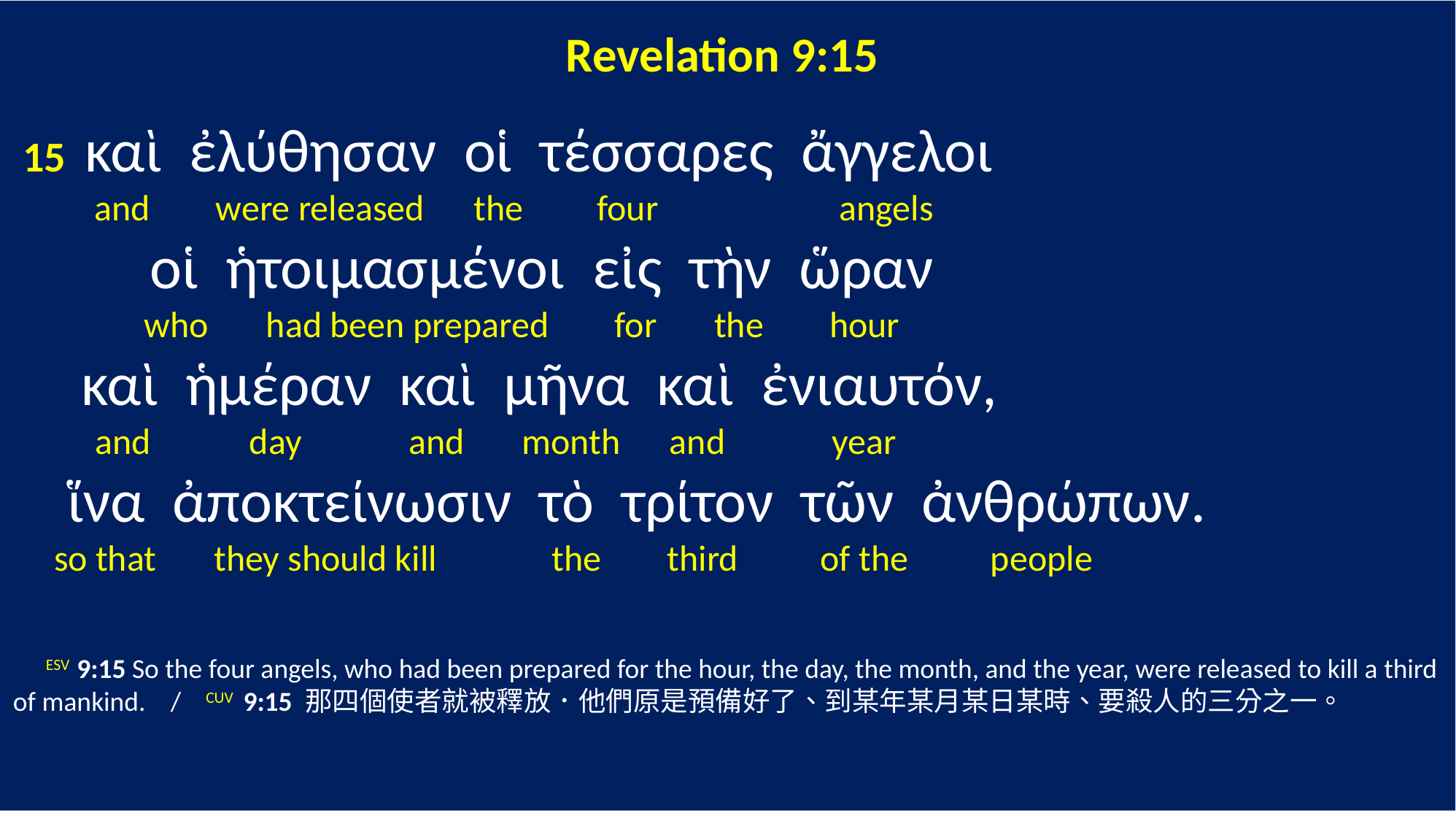

Revelation 9:15

 15  καὶ  ἐλύθησαν  οἱ  τέσσαρες  ἄγγελοι
          and        were released      the         four                      angels
          οἱ  ἡτοιμασμένοι  εἰς  τὴν  ὥραν
                who       had been prepared        for       the        hour
     καὶ  ἡμέραν  καὶ  μῆνα  καὶ  ἐνιαυτόν,
          and            day             and       month      and             year
    ἵνα  ἀποκτείνωσιν  τὸ  τρίτον  τῶν  ἀνθρώπων.
     so that       they should kill              the        third          of the          people

         ESV  9:15 So the four angels, who had been prepared for the hour, the day, the month, and the year, were released to kill a third of mankind.    /    CUV  9:15 那四個使者就被釋放．他們原是預備好了、到某年某月某日某時、要殺人的三分之一。